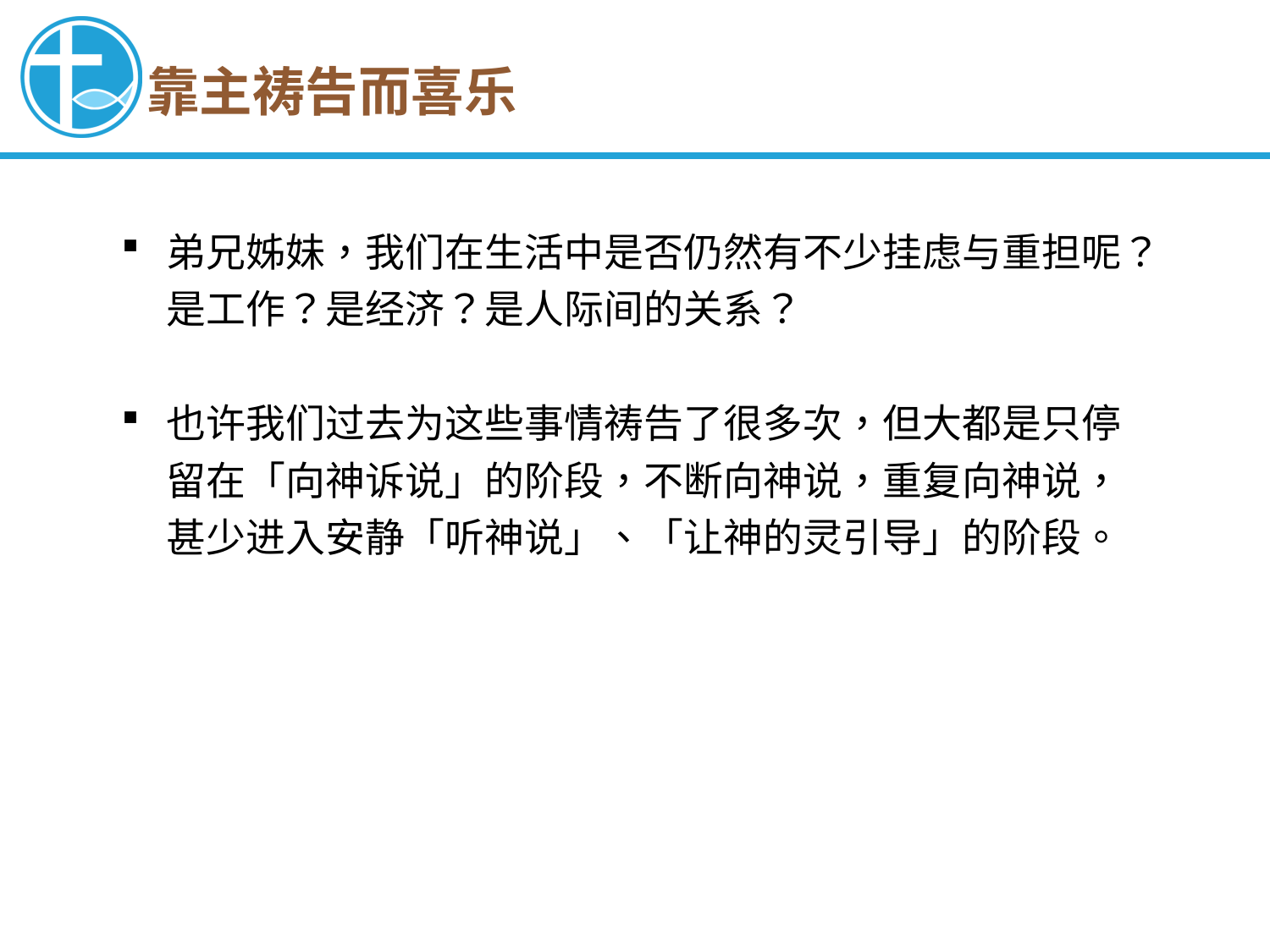

靠主祷告而喜乐
弟兄姊妹，我们在生活中是否仍然有不少挂虑与重担呢？是工作？是经济？是人际间的关系？

也许我们过去为这些事情祷告了很多次，但大都是只停留在「向神诉说」的阶段，不断向神说，重复向神说，甚少进入安静「听神说」、「让神的灵引导」的阶段。